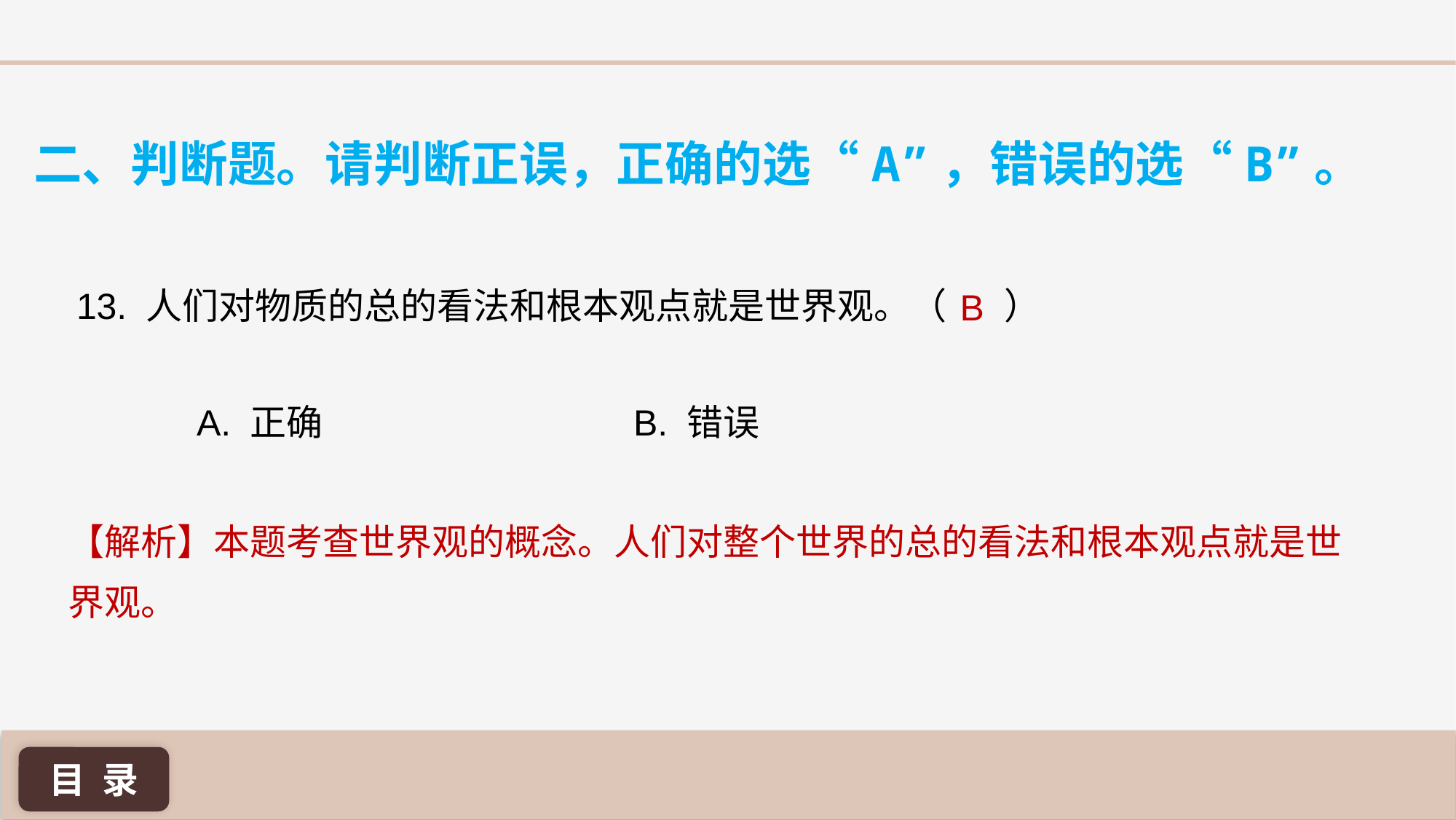

二、判断题。请判断正误，正确的选“A”，错误的选“B”。
B
13. 人们对物质的总的看法和根本观点就是世界观。（       ）
A. 正确 			B. 错误
【解析】本题考查世界观的概念。人们对整个世界的总的看法和根本观点就是世界观。